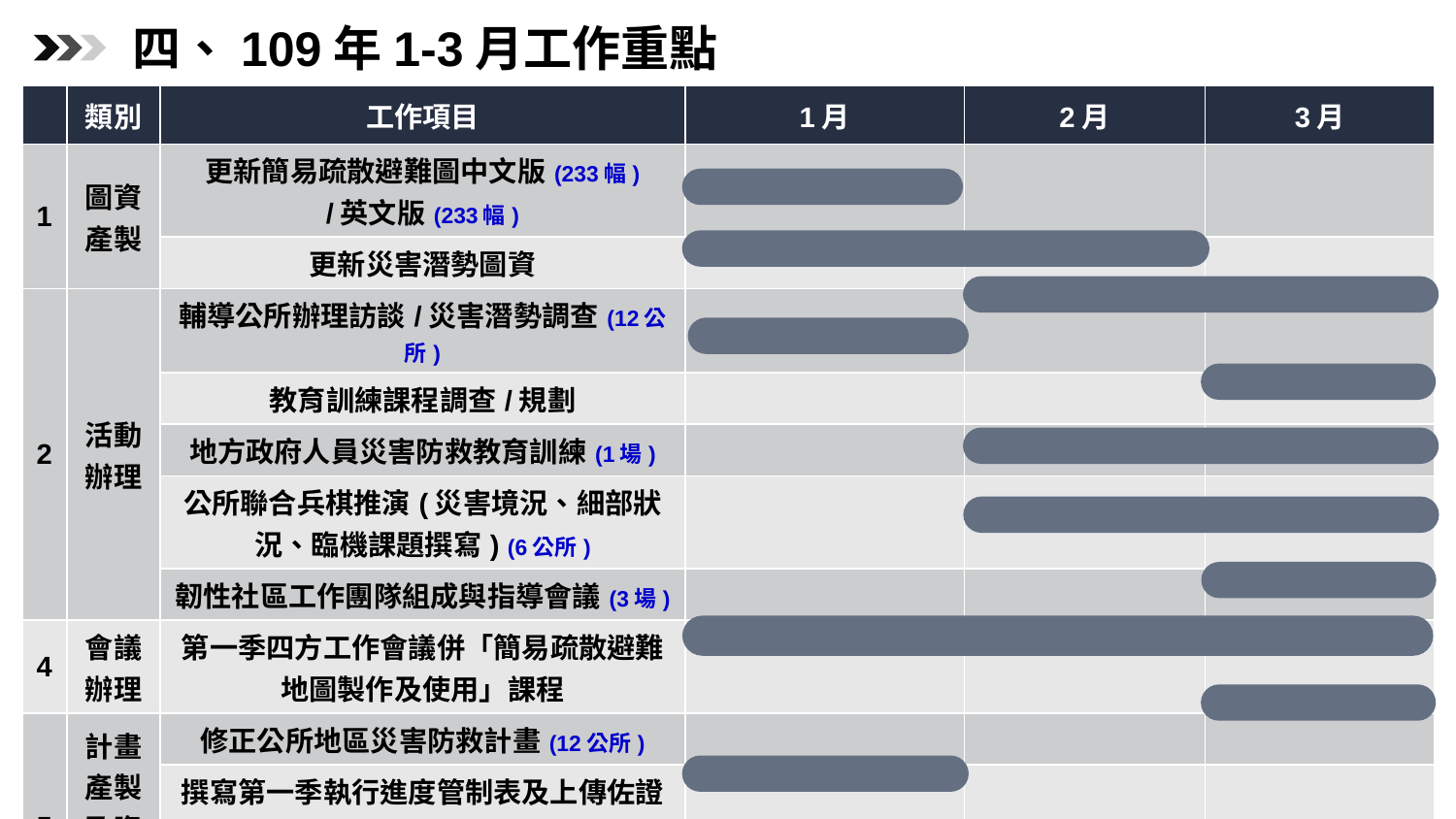

四、109年1-3月工作重點

|  | 類別 | 工作項目 | 1月 | 2月 | 3月 |
| --- | --- | --- | --- | --- | --- |
| 1 | 圖資 產製 | 更新簡易疏散避難圖中文版(233幅) /英文版(233幅) |  |  |  |
|  |  | 更新災害潛勢圖資 |  |  |  |
| 2 | 活動辦理 | 輔導公所辦理訪談/災害潛勢調查(12公所) |  |  |  |
|  |  | 教育訓練課程調查/規劃 |  |  |  |
|  |  | 地方政府人員災害防救教育訓練(1場) |  |  |  |
|  |  | 公所聯合兵棋推演(災害境況、細部狀況、臨機課題撰寫) (6公所) |  |  |  |
|  |  | 韌性社區工作團隊組成與指導會議(3場) |  |  |  |
| 4 | 會議辦理 | 第一季四方工作會議併「簡易疏散避難地圖製作及使用」課程 |  |  |  |
| 5 | 計畫產製及資料整理 | 修正公所地區災害防救計畫(12公所) |  |  |  |
|  |  | 撰寫第一季執行進度管制表及上傳佐證資料 |  |  |  |
|  |  | 函報108年度成果資料(上傳結果) (12公所) |  |  |  |

25